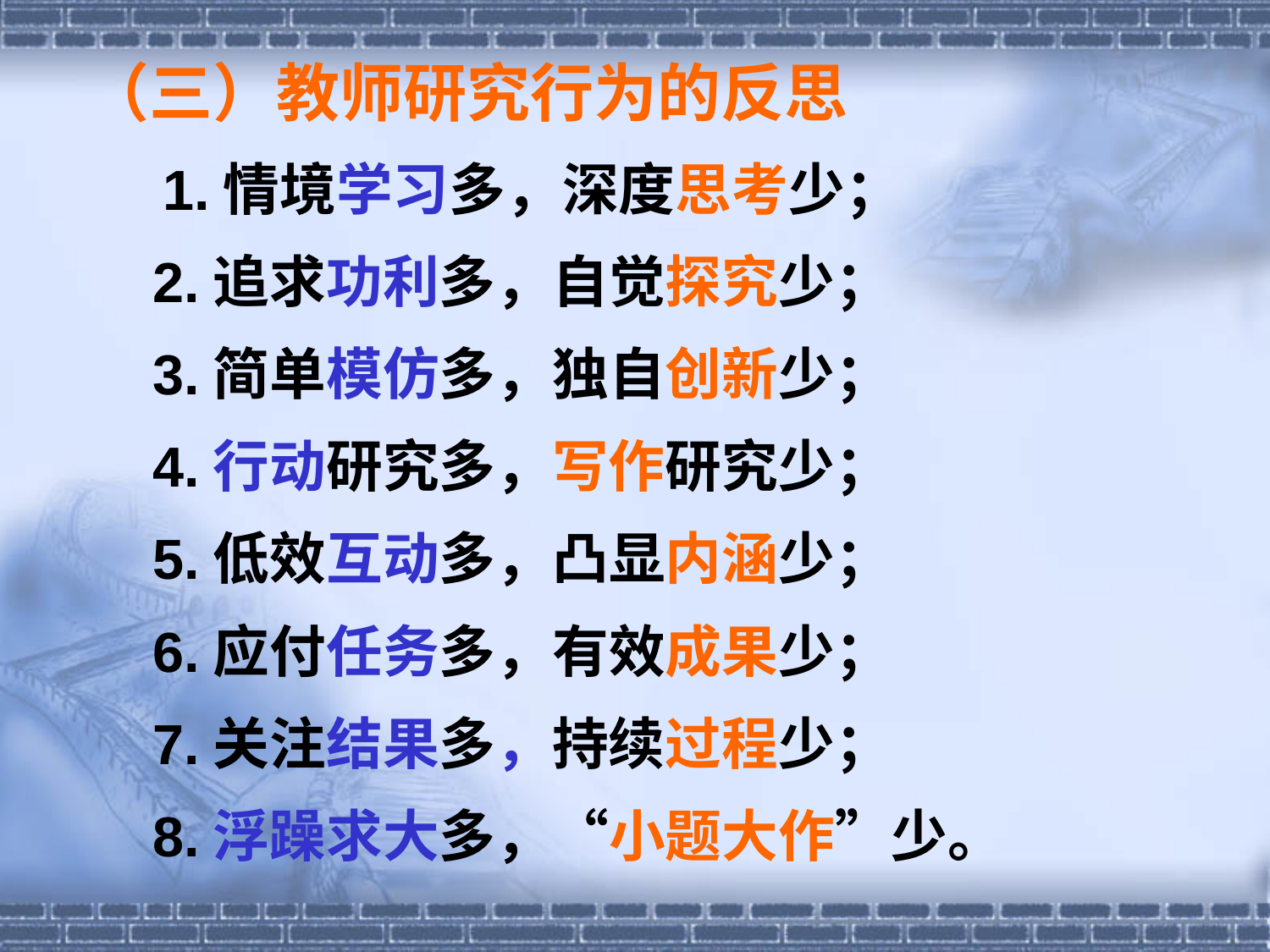

（三）教师研究行为的反思
    1.情境学习多，深度思考少；
        2.追求功利多，自觉探究少；
        3.简单模仿多，独自创新少；
        4.行动研究多，写作研究少；
        5.低效互动多，凸显内涵少；
        6.应付任务多，有效成果少；
        7.关注结果多，持续过程少；
        8.浮躁求大多，“小题大作”少。